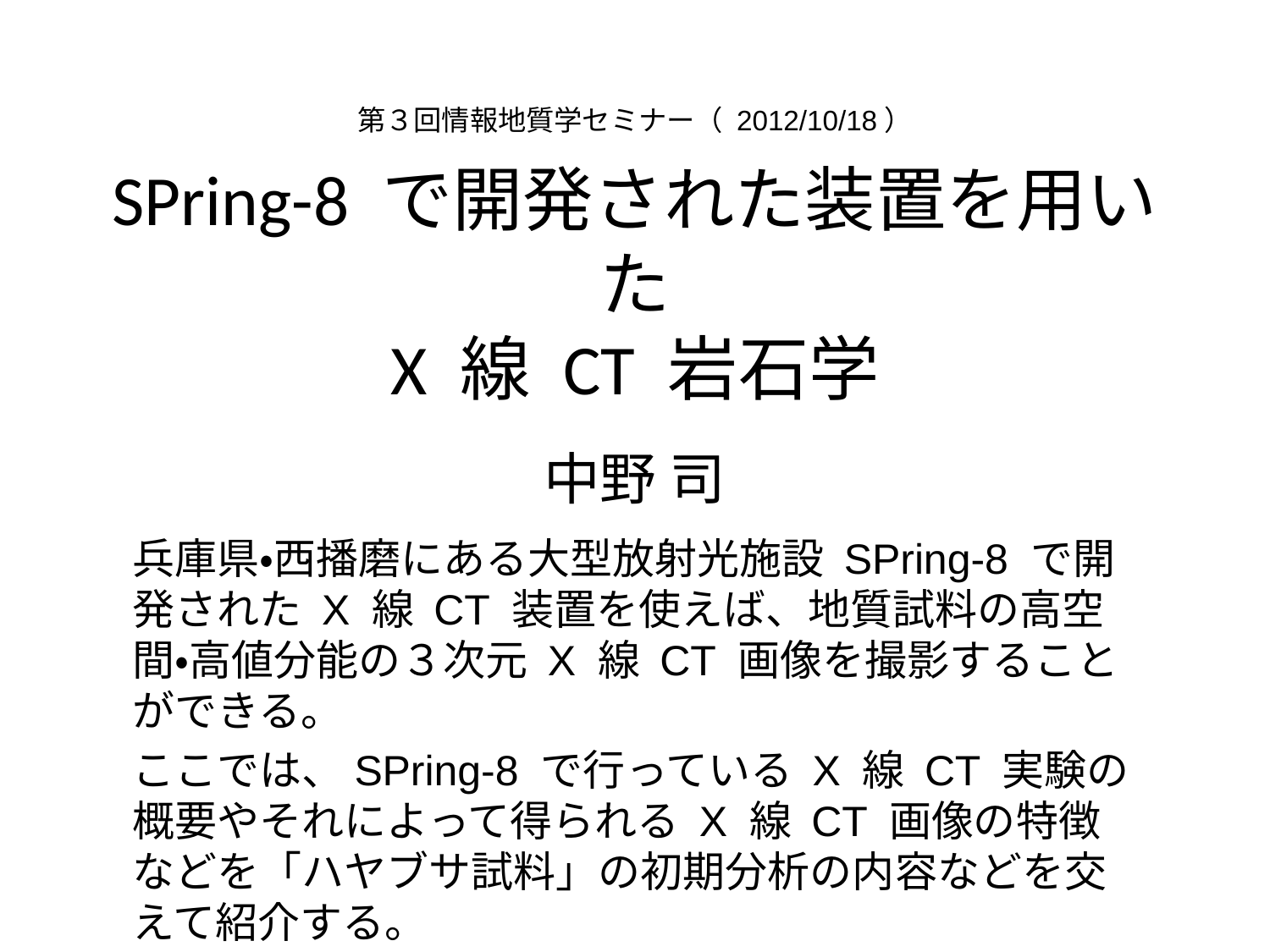

第３回情報地質学セミナー（ 2012/10/18）
# SPring-8 で開発された装置を用いた X 線 CT 岩石学 中野 司
兵庫県・西播磨にある大型放射光施設 SPring-8 で開発された X 線 CT 装置を使えば、地質試料の高空間・高値分能の３次元 X 線 CT 画像を撮影することができる。
ここでは、SPring-8 で行っている X 線 CT 実験の概要やそれによって得られる X 線 CT 画像の特徴などを「ハヤブサ試料」の初期分析の内容などを交えて紹介する。